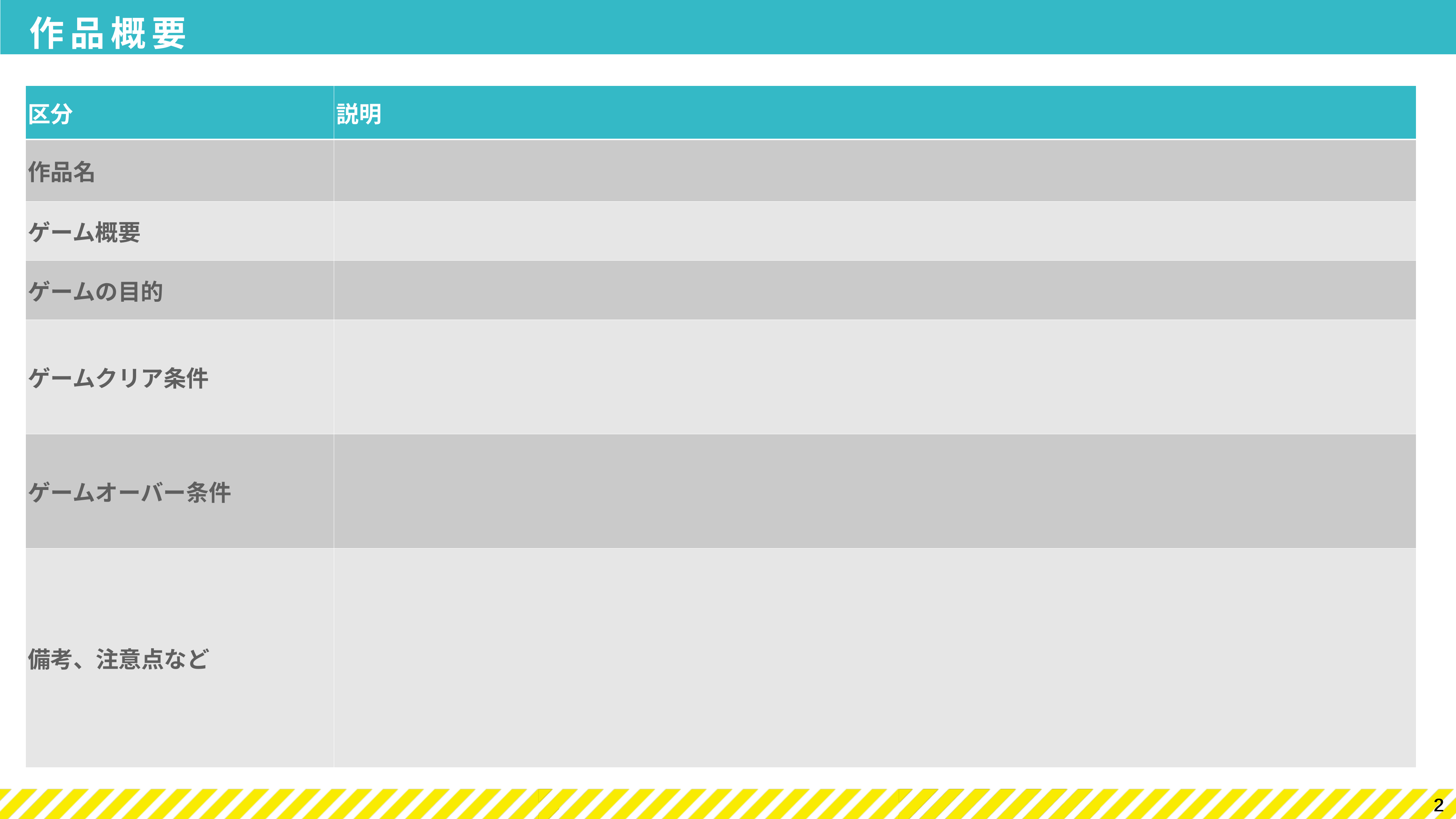

作品概要
| 区分 | 説明 |
| --- | --- |
| 作品名 |  |
| ゲーム概要 |  |
| ゲームの目的 |  |
| ゲームクリア条件 |  |
| ゲームオーバー条件 |  |
| 備考、注意点など |  |
2
2